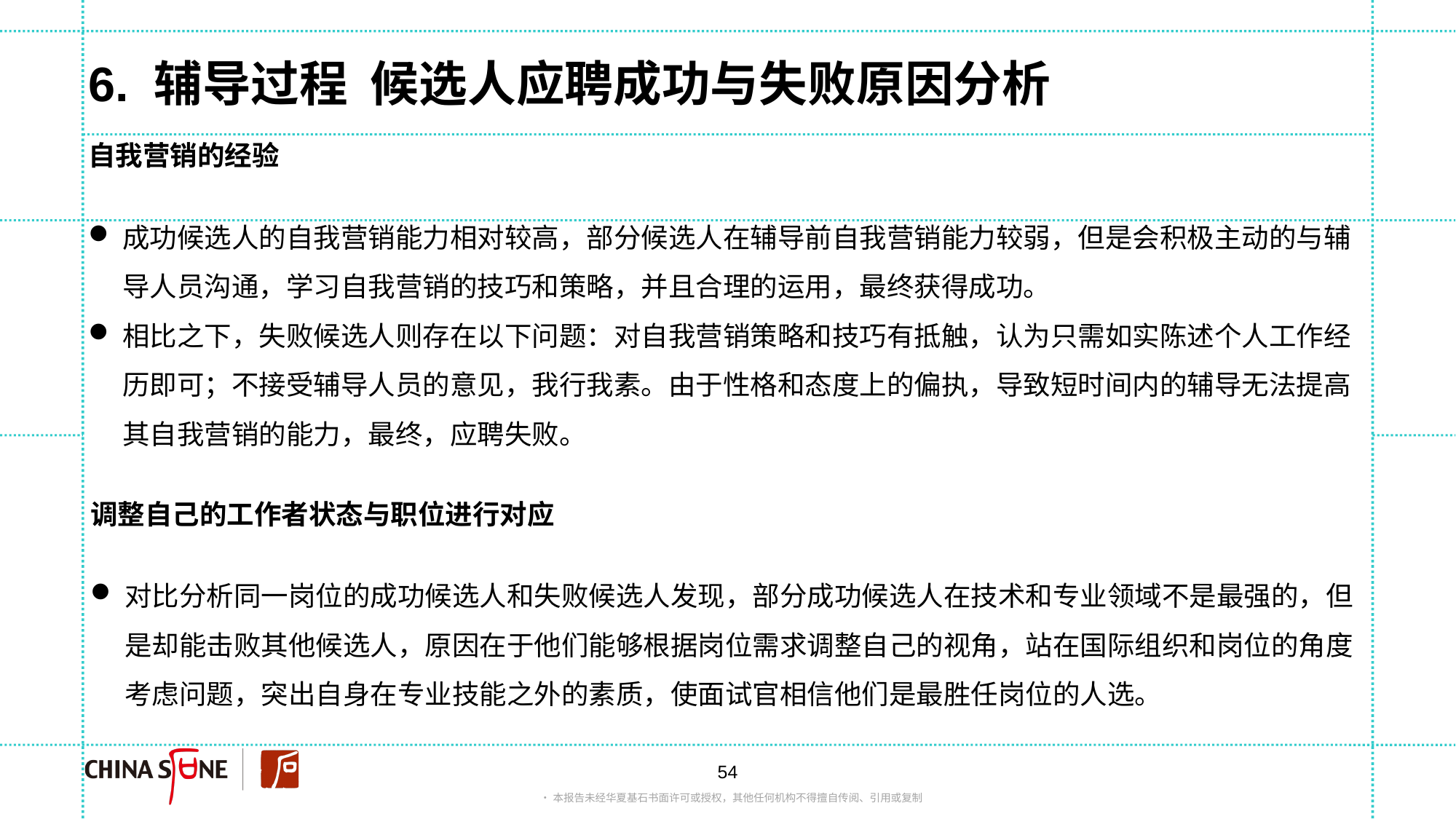

# 6. 辅导过程  候选人应聘成功与失败原因分析
自我营销的经验

成功候选人的自我营销能力相对较高，部分候选人在辅导前自我营销能力较弱，但是会积极主动的与辅导人员沟通，学习自我营销的技巧和策略，并且合理的运用，最终获得成功。
相比之下，失败候选人则存在以下问题：对自我营销策略和技巧有抵触，认为只需如实陈述个人工作经历即可；不接受辅导人员的意见，我行我素。由于性格和态度上的偏执，导致短时间内的辅导无法提高其自我营销的能力，最终，应聘失败。

调整自己的工作者状态与职位进行对应

对比分析同一岗位的成功候选人和失败候选人发现，部分成功候选人在技术和专业领域不是最强的，但是却能击败其他候选人，原因在于他们能够根据岗位需求调整自己的视角，站在国际组织和岗位的角度考虑问题，突出自身在专业技能之外的素质，使面试官相信他们是最胜任岗位的人选。